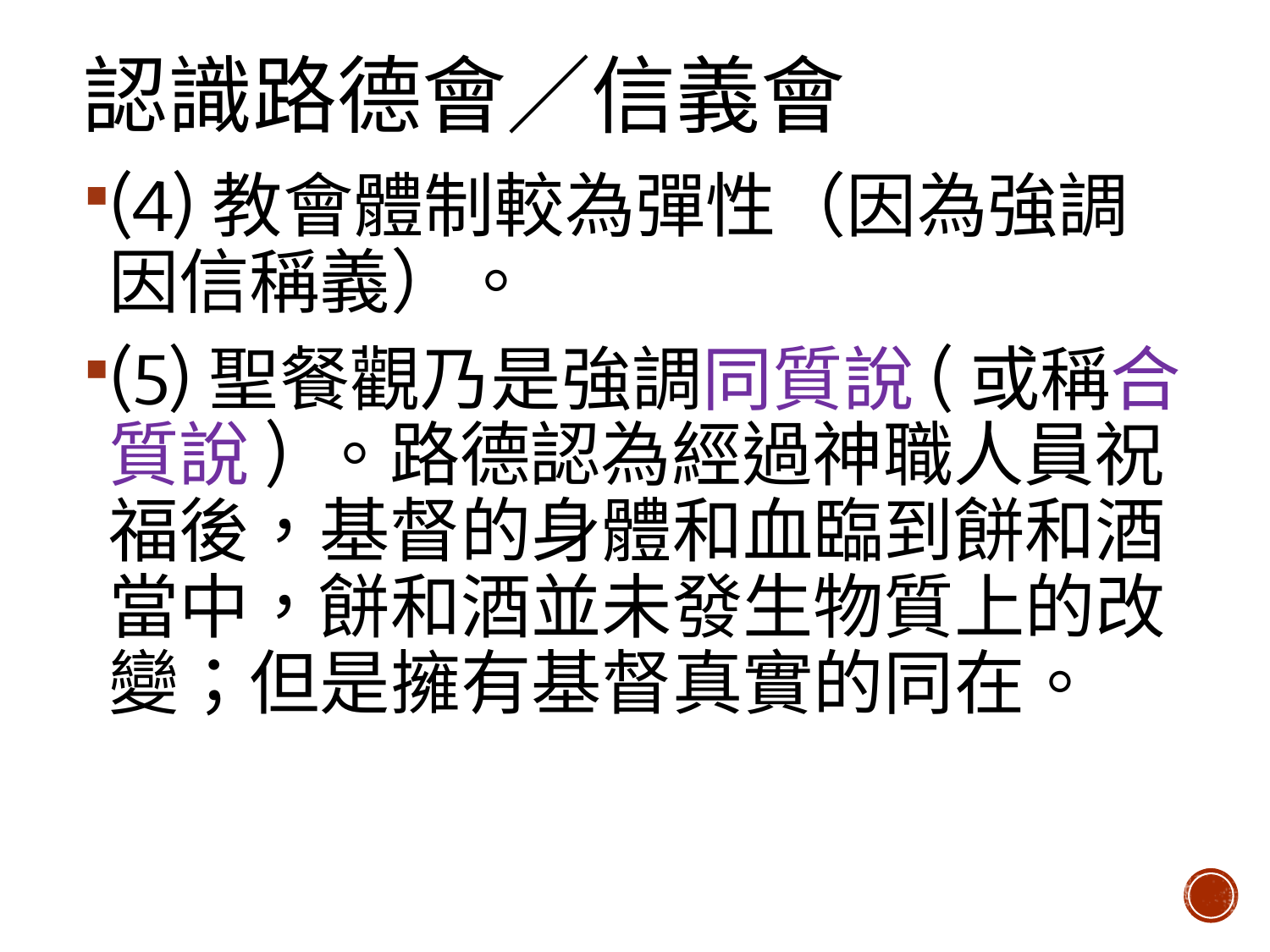

# 認識路德會／信義會
(4)教會體制較為彈性（因為強調因信稱義）。
(5)聖餐觀乃是強調同質說(或稱合質說) 。路德認為經過神職人員祝福後，基督的身體和血臨到餅和酒當中，餅和酒並未發生物質上的改變；但是擁有基督真實的同在。